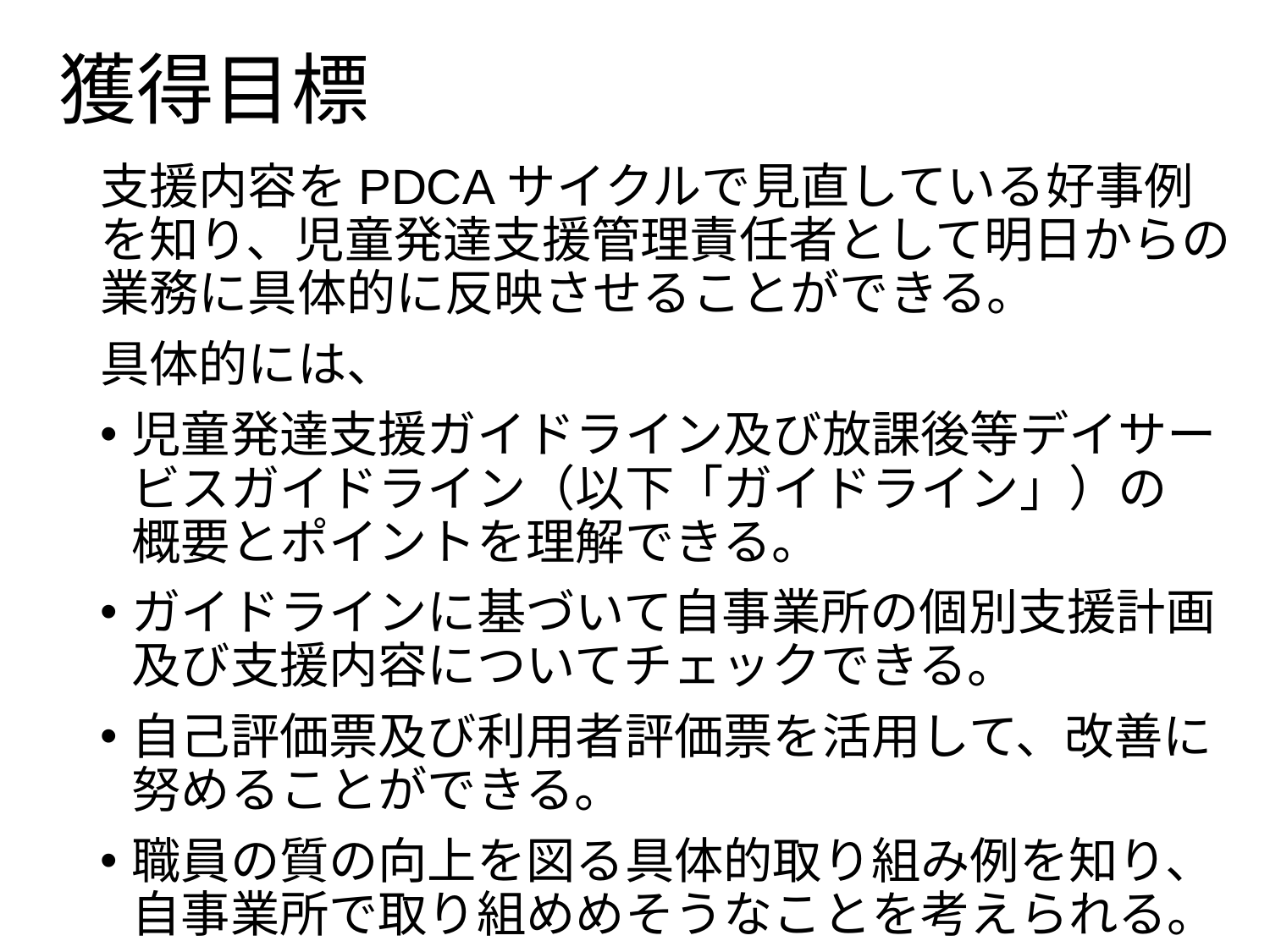

# 獲得目標
支援内容をPDCAサイクルで見直している好事例を知り、児童発達支援管理責任者として明日からの業務に具体的に反映させることができる。
具体的には、
児童発達支援ガイドライン及び放課後等デイサービスガイドライン（以下「ガイドライン」）の　概要とポイントを理解できる。
ガイドラインに基づいて自事業所の個別支援計画及び支援内容についてチェックできる。
自己評価票及び利用者評価票を活用して、改善に努めることができる。
職員の質の向上を図る具体的取り組み例を知り、自事業所で取り組めめそうなことを考えられる。